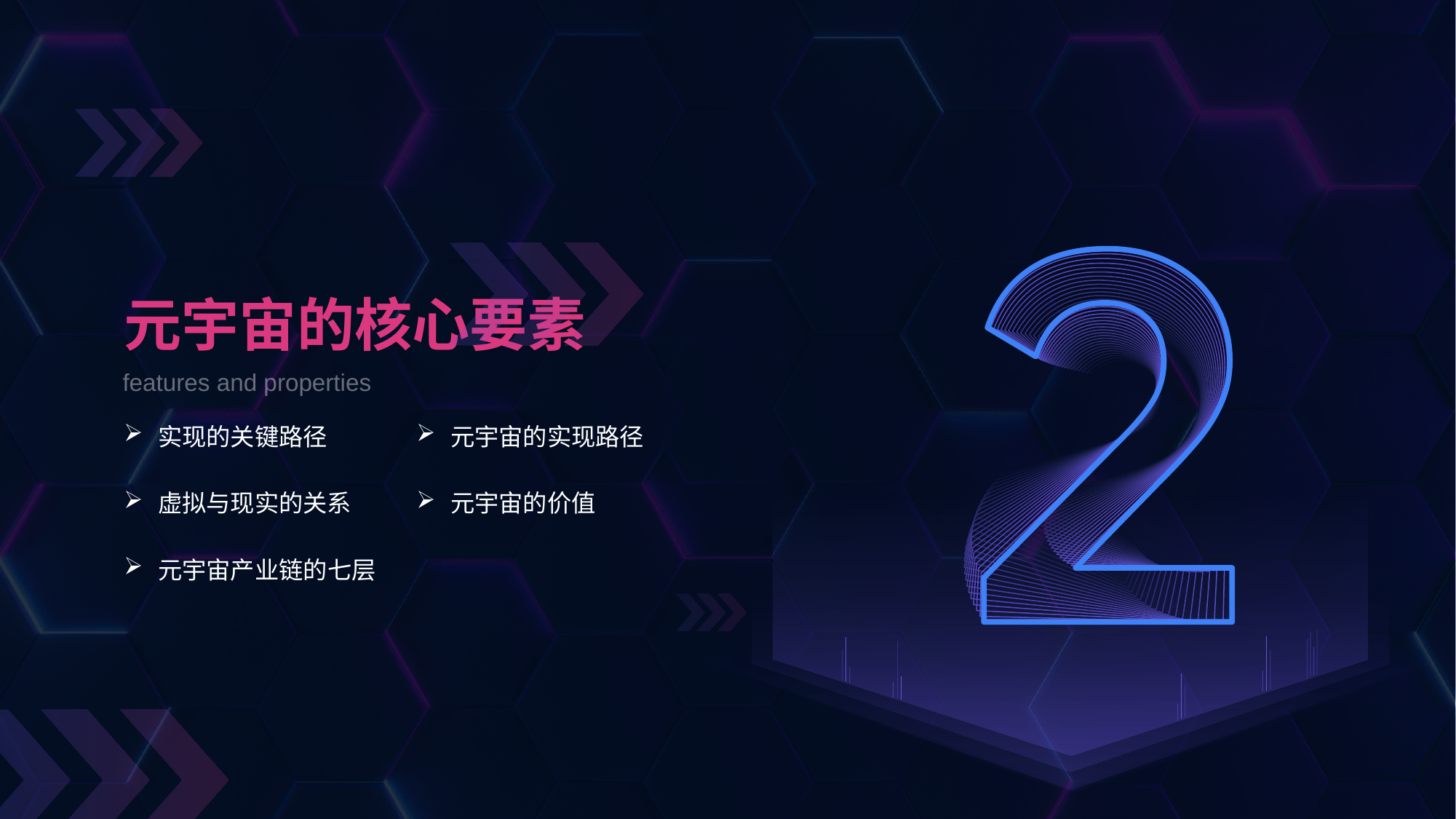

元宇宙的核心要素
features and properties
实现的关键路径
元宇宙的实现路径
虚拟与现实的关系
元宇宙的价值
元宇宙产业链的七层